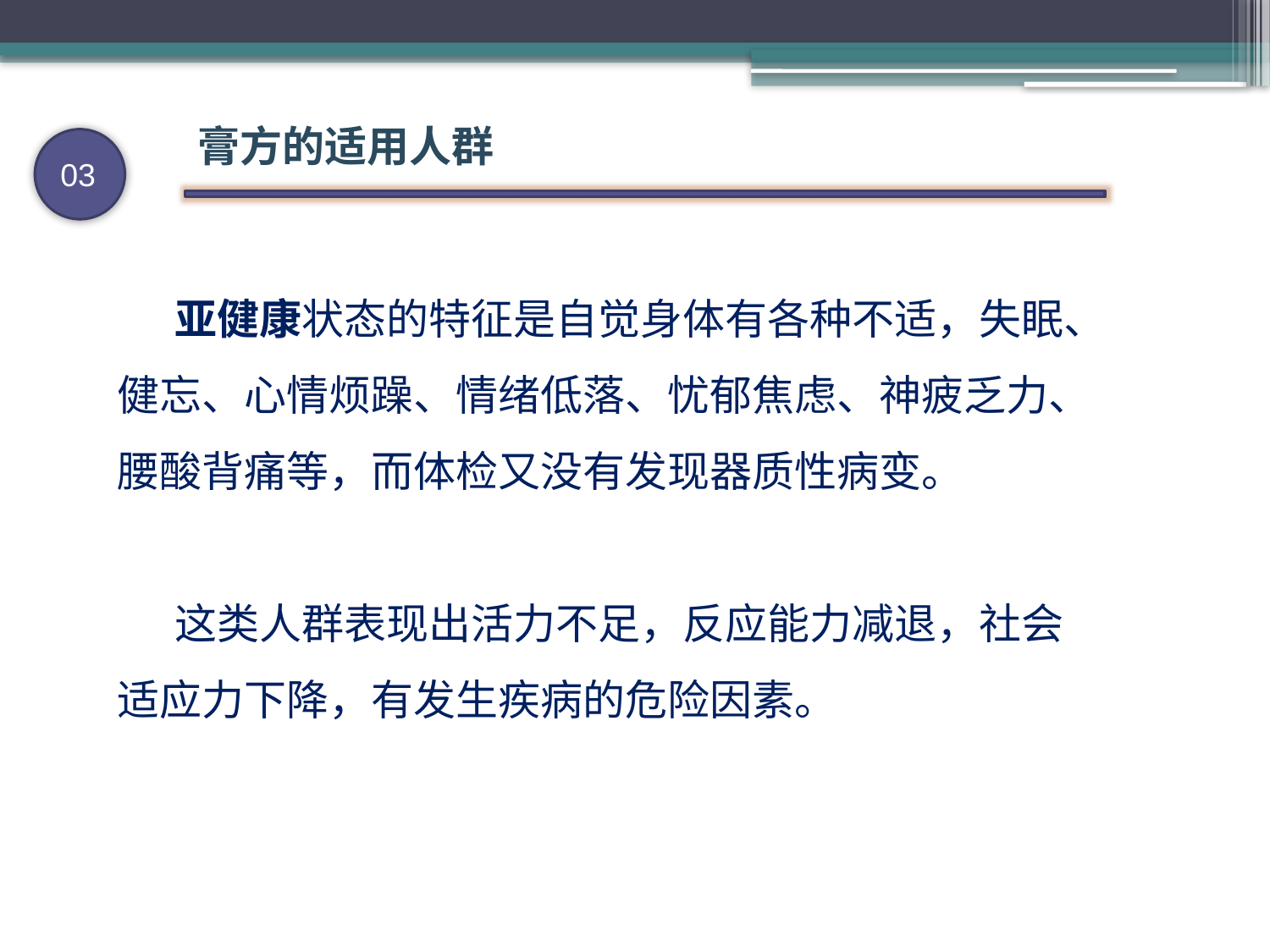

膏方的适用人群
03

     亚健康状态的特征是自觉身体有各种不适，失眠、健忘、心情烦躁、情绪低落、忧郁焦虑、神疲乏力、腰酸背痛等，而体检又没有发现器质性病变。

     这类人群表现出活力不足，反应能力减退，社会适应力下降，有发生疾病的危险因素。